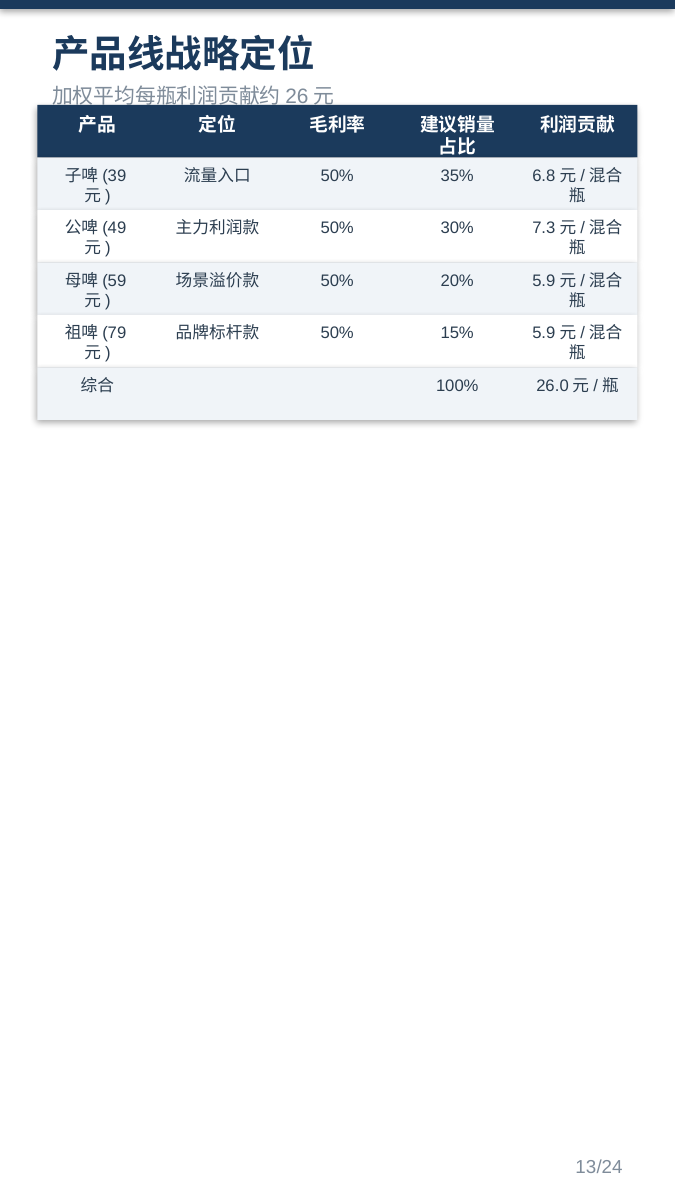

产品线战略定位
加权平均每瓶利润贡献约26元

产品
定位
毛利率
建议销量占比
利润贡献

子啤(39元)
流量入口
50%
35%
6.8元/混合瓶

公啤(49元)
主力利润款
50%
30%
7.3元/混合瓶

母啤(59元)
场景溢价款
50%
20%
5.9元/混合瓶

祖啤(79元)
品牌标杆款
50%
15%
5.9元/混合瓶

综合

100%
26.0元/瓶
13/24